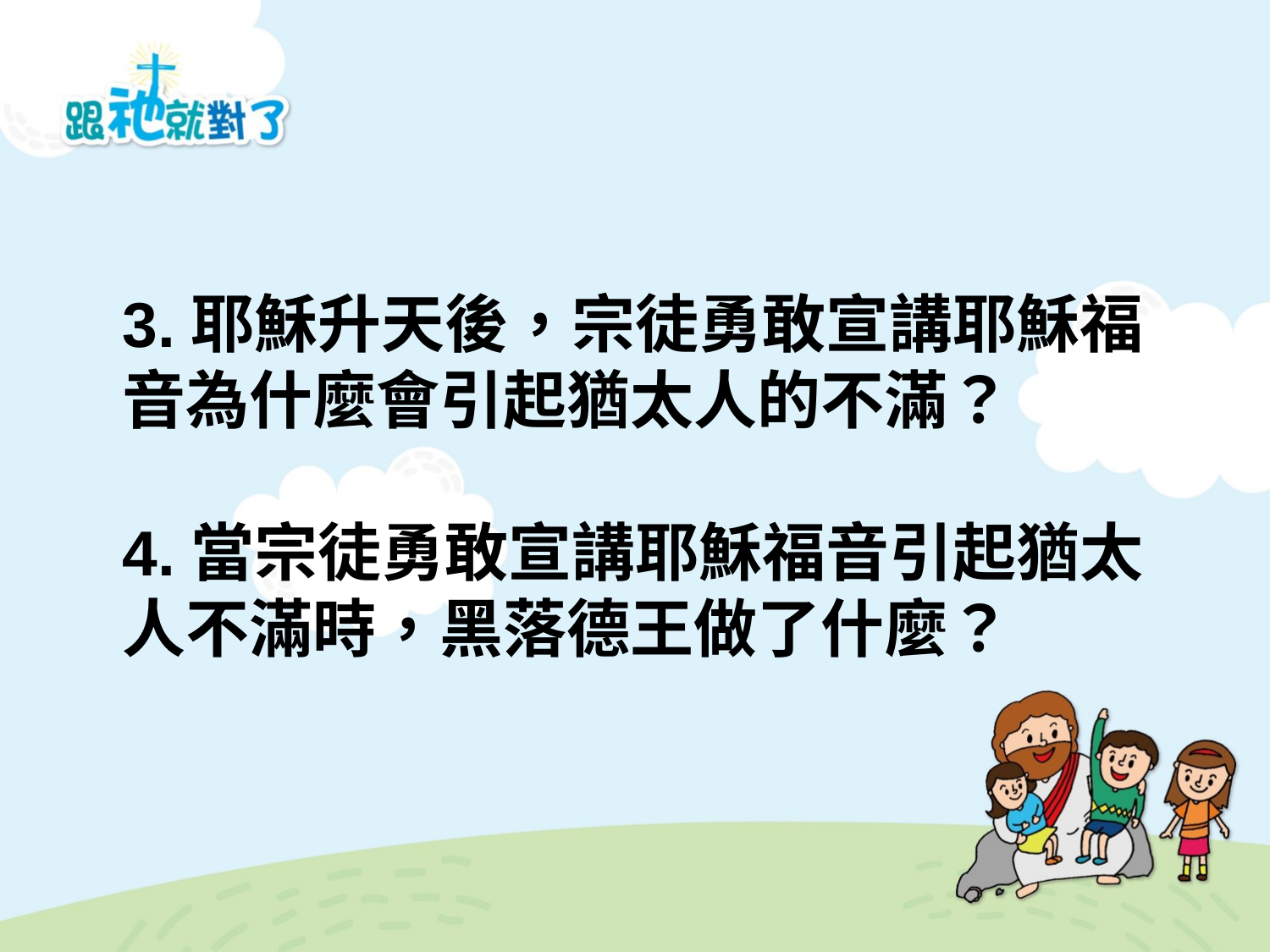

3.耶穌升天後，宗徒勇敢宣講耶穌福音為什麼會引起猶太人的不滿？

4.當宗徒勇敢宣講耶穌福音引起猶太人不滿時，黑落德王做了什麼？